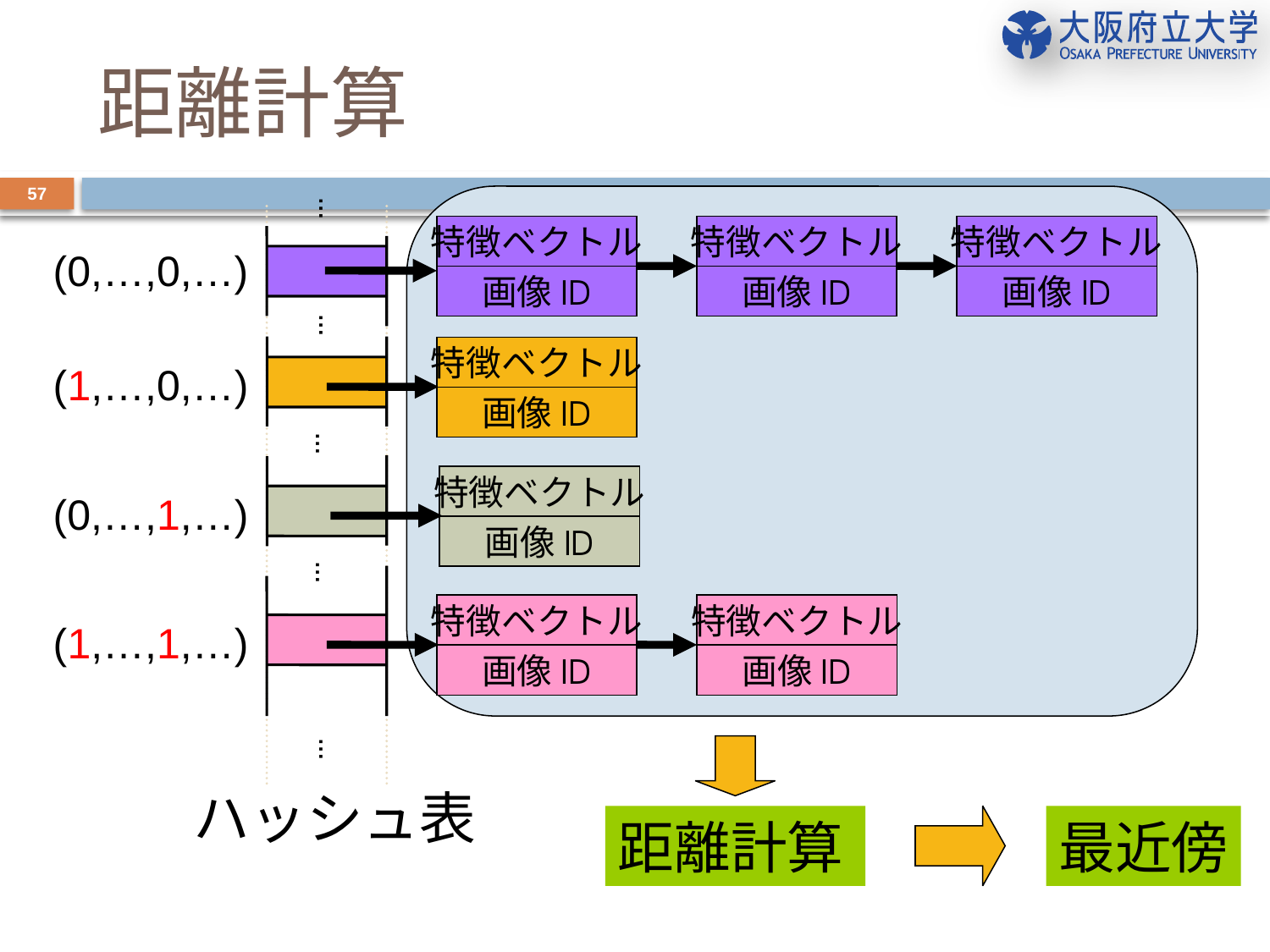

# 距離計算
57

…

特徴ベクトル
画像ID
特徴ベクトル
画像ID
特徴ベクトル
画像ID

(0,…,0,…)

…

特徴ベクトル
画像ID
(1,…,0,…)

…

特徴ベクトル
画像ID
(0,…,1,…)

…

特徴ベクトル
画像ID
特徴ベクトル
画像ID
(1,…,1,…)

…
ハッシュ表
距離計算

最近傍